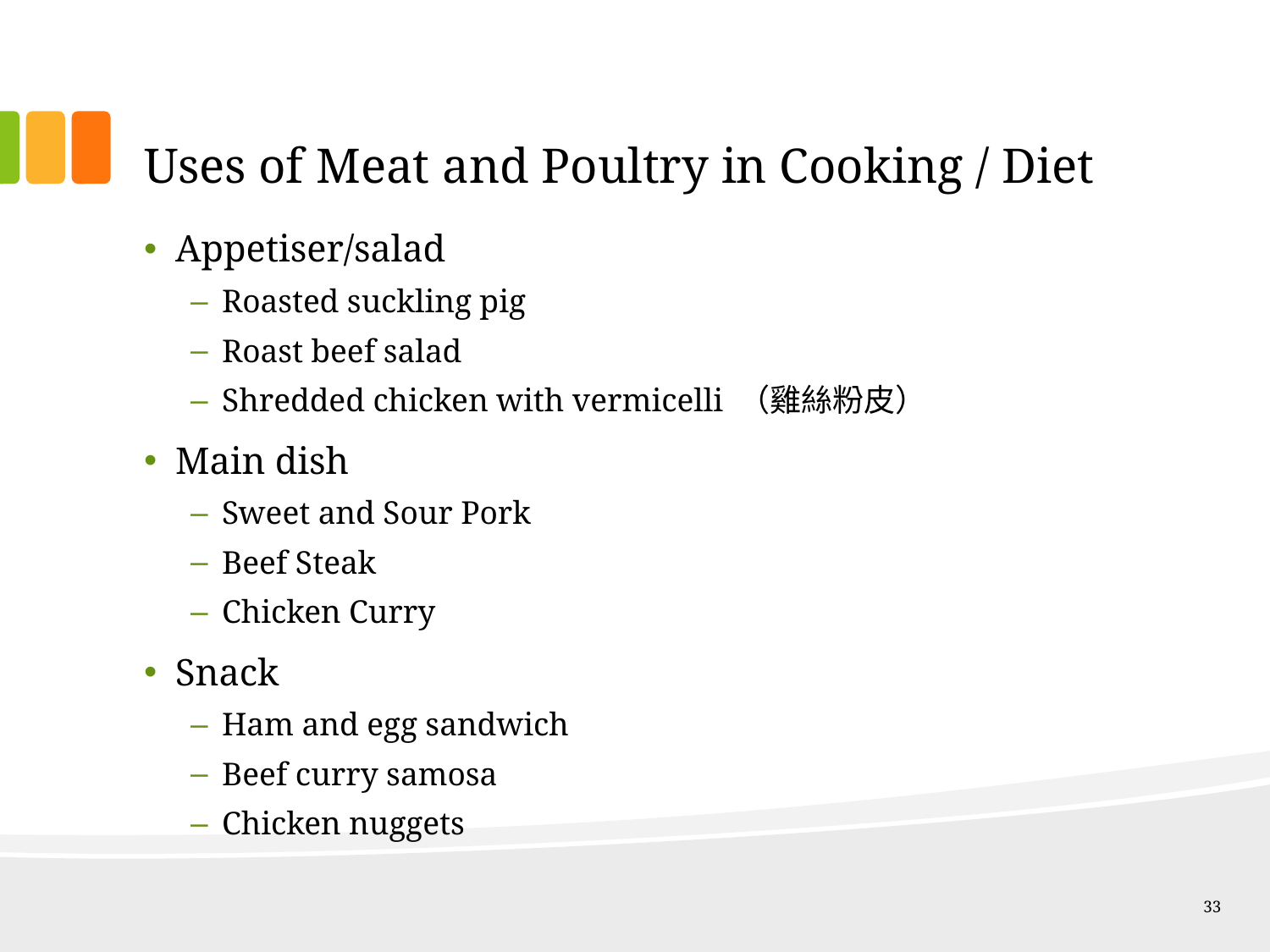

# Uses of Meat and Poultry in Cooking / Diet
Appetiser/salad
Roasted suckling pig
Roast beef salad
Shredded chicken with vermicelli （雞絲粉皮）
Main dish
Sweet and Sour Pork
Beef Steak
Chicken Curry
Snack
Ham and egg sandwich
Beef curry samosa
Chicken nuggets
33